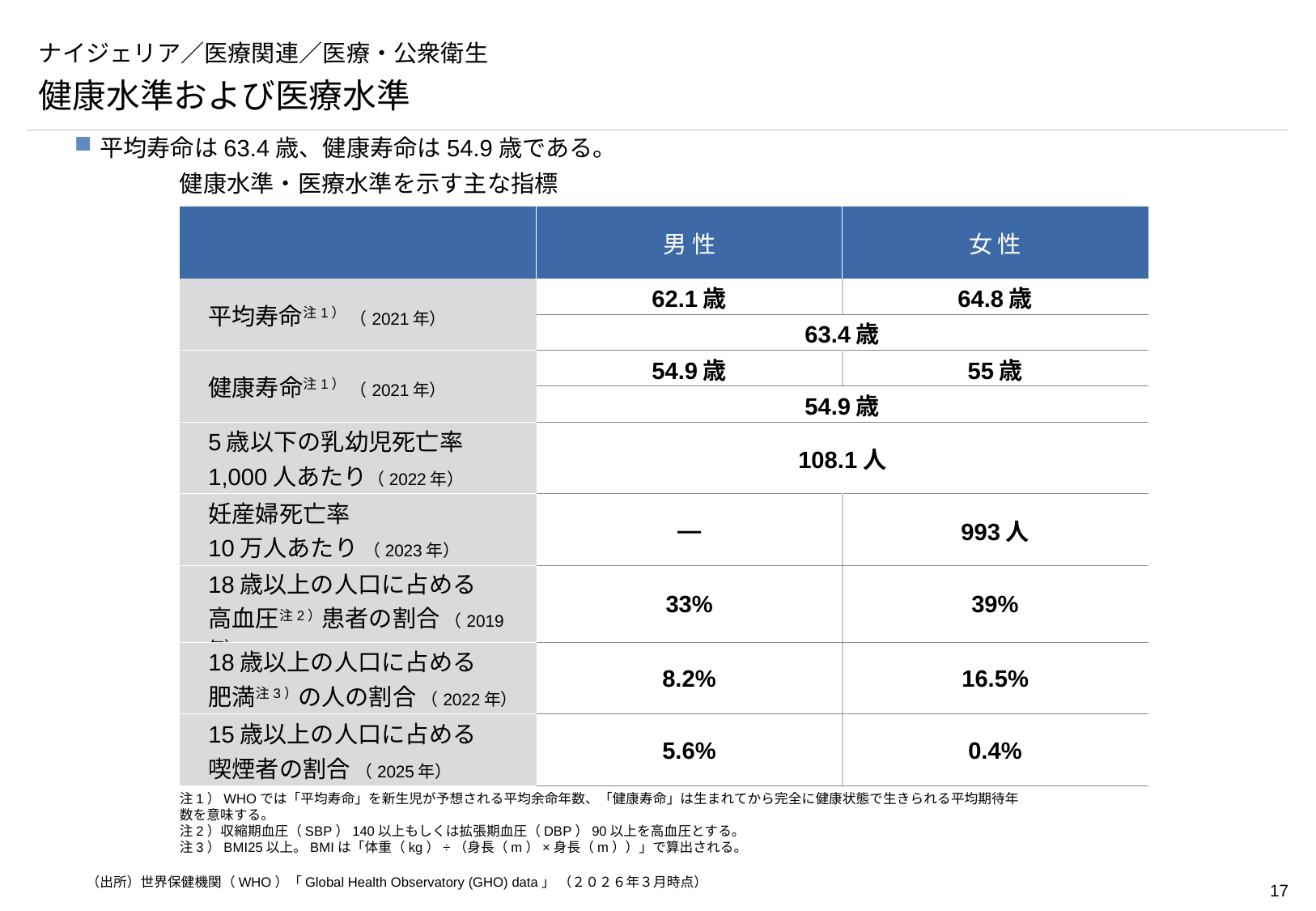

# ナイジェリア／医療関連／医療・公衆衛生
健康水準および医療水準
平均寿命は63.4歳、健康寿命は54.9歳である。
健康水準・医療水準を示す主な指標
|  | 男 性 | 女 性 |
| --- | --- | --- |
| 平均寿命注1） （2021年） | 62.1歳 | 64.8歳 |
|  | 63.4歳 |  |
| 健康寿命注1） （2021年） | 54.9歳 | 55歳 |
|  | 54.9歳 |  |
| 5歳以下の乳幼児死亡率 1,000人あたり（2022年） | 108.1人 |  |
| 妊産婦死亡率 10万人あたり （2023年） | ― | 993人 |
| 18歳以上の人口に占める 高血圧注2）患者の割合 （2019年） | 33% | 39% |
| 18歳以上の人口に占める 肥満注3）の人の割合 （2022年） | 8.2% | 16.5% |
| 15歳以上の人口に占める 喫煙者の割合 （2025年） | 5.6% | 0.4% |
注1）WHOでは「平均寿命」を新生児が予想される平均余命年数、「健康寿命」は生まれてから完全に健康状態で生きられる平均期待年数を意味する。
注2）収縮期血圧（SBP）140以上もしくは拡張期血圧（DBP）90以上を高血圧とする。
注3）BMI25以上。BMIは「体重（kg）÷（身長（m）×身長（m））」で算出される。
（出所）世界保健機関（WHO）「Global Health Observatory (GHO) data」 （２０２６年３月時点）